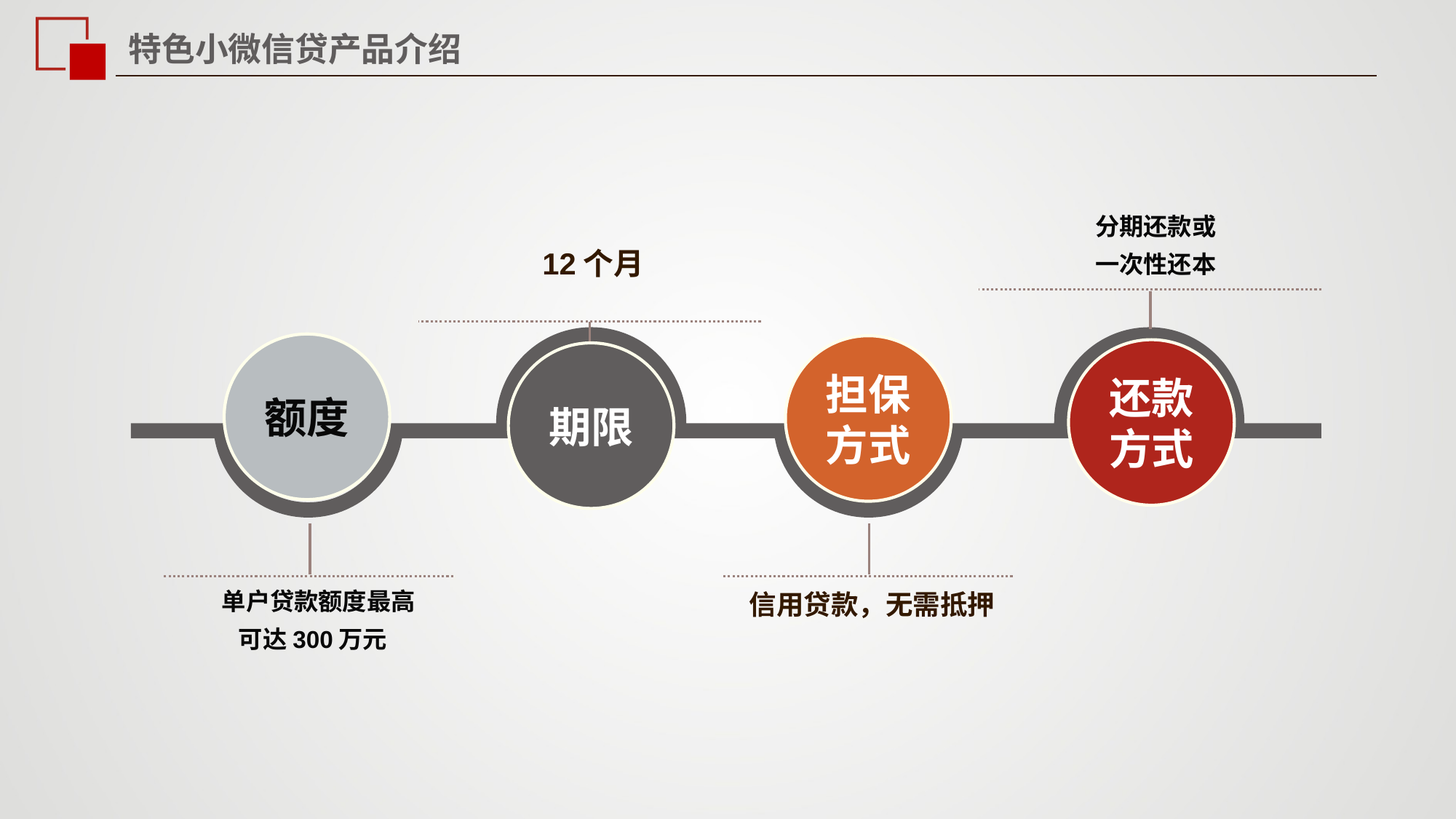

特色小微信贷产品介绍
分期还款或
一次性还本

12个月

额度
担保方式
还款方式
期限

 单户贷款额度最高
可达300万元

信用贷款，无需抵押